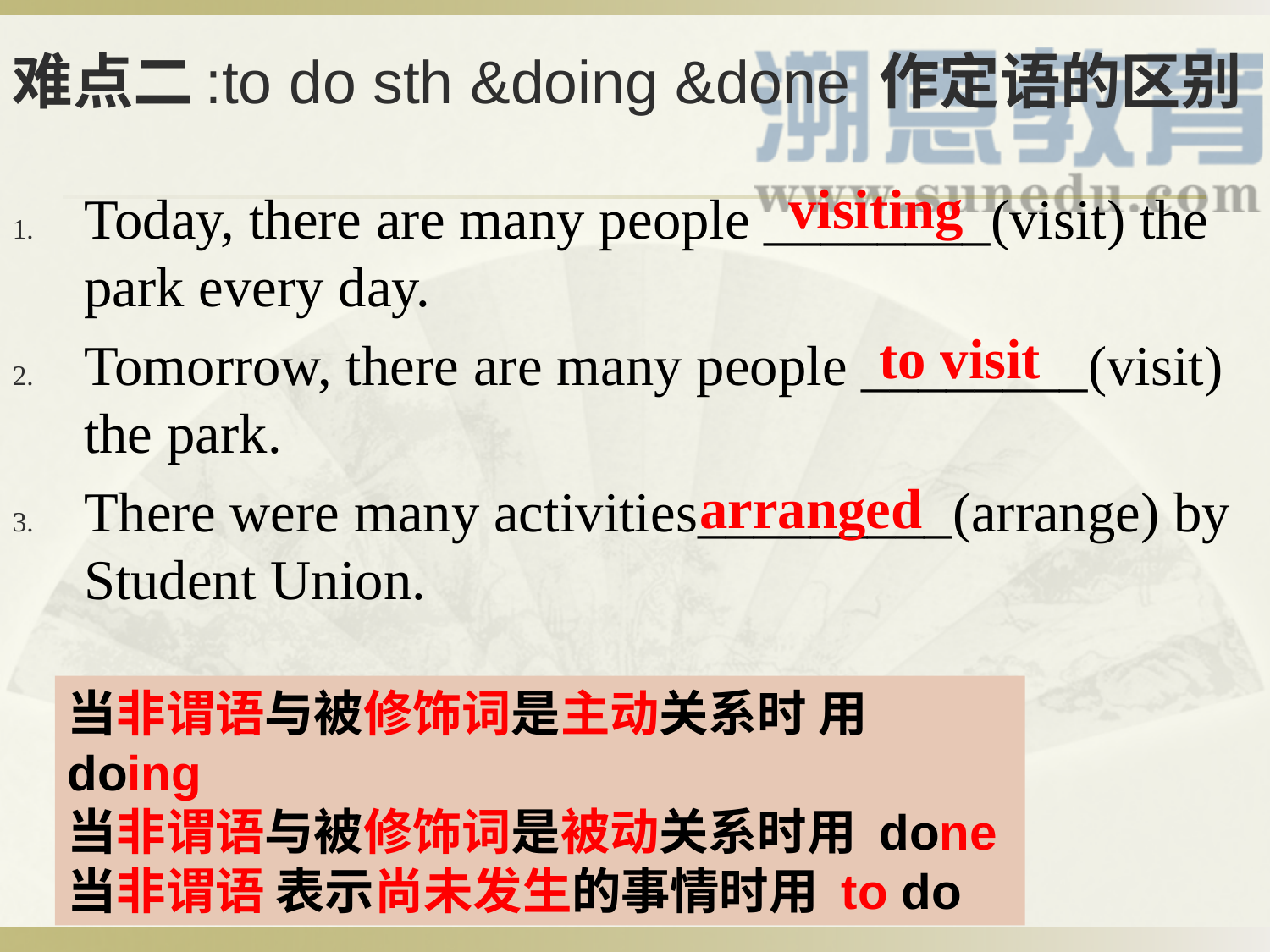

# 难点二:to do sth &doing &done 作定语的区别
visiting
Today, there are many people ________(visit) the park every day.
Tomorrow, there are many people ________(visit) the park.
There were many activities_________(arrange) by Student Union.
to visit
arranged
当非谓语与被修饰词是主动关系时 用doing
当非谓语与被修饰词是被动关系时用 done
当非谓语 表示尚未发生的事情时用 to do